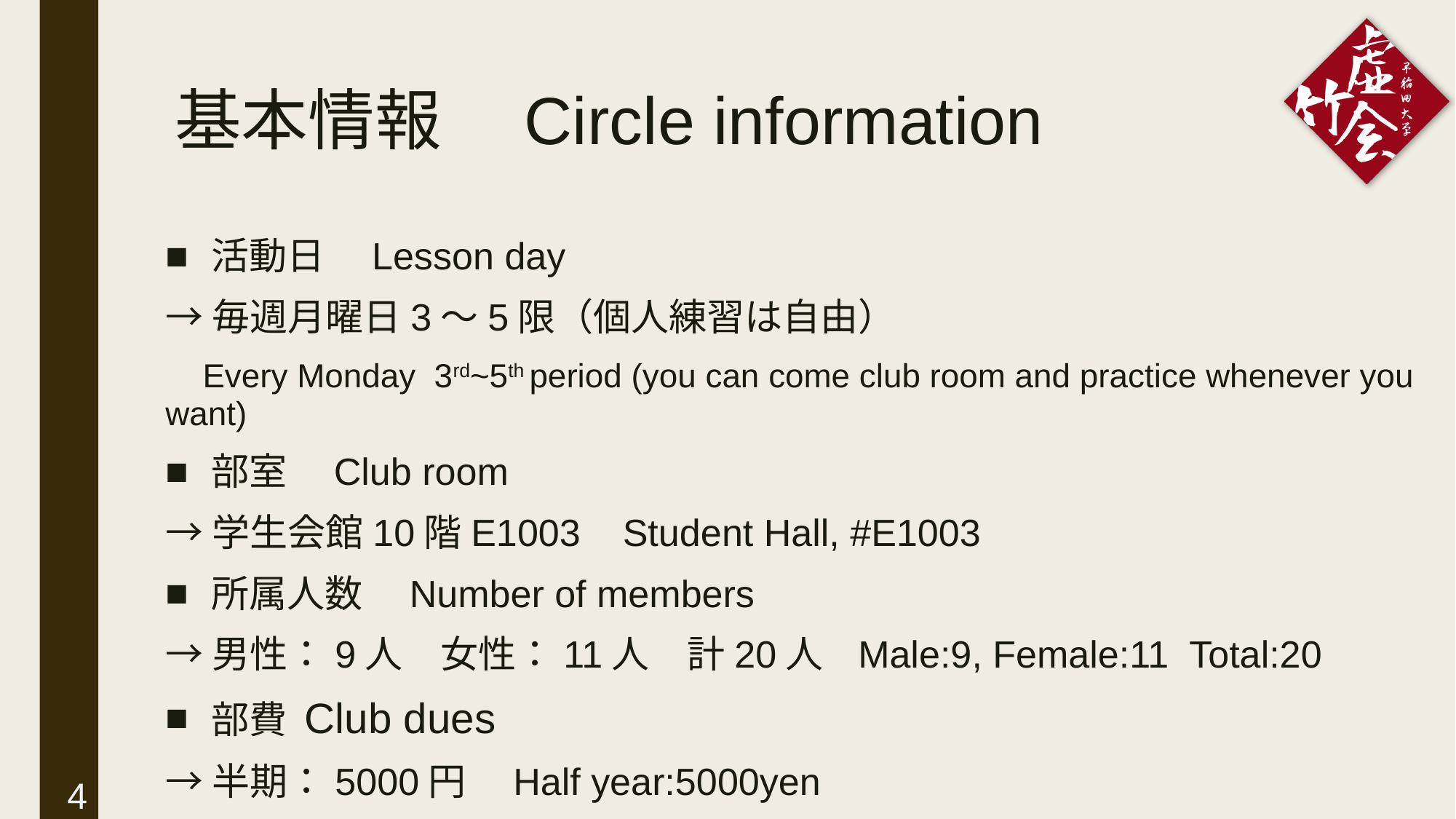

# 基本情報　Circle information
活動日　Lesson day
→毎週月曜日3～5限（個人練習は自由）
    Every Monday  3rd~5th period (you can come club room and practice whenever you want)
部室　Club room
→学生会館10階E1003    Student Hall, #E1003
所属人数　Number of members
→男性：9人　女性：11人　計20人   Male:9, Female:11  Total:20
部費 Club dues
→半期：5000円　Half year:5000yen
4